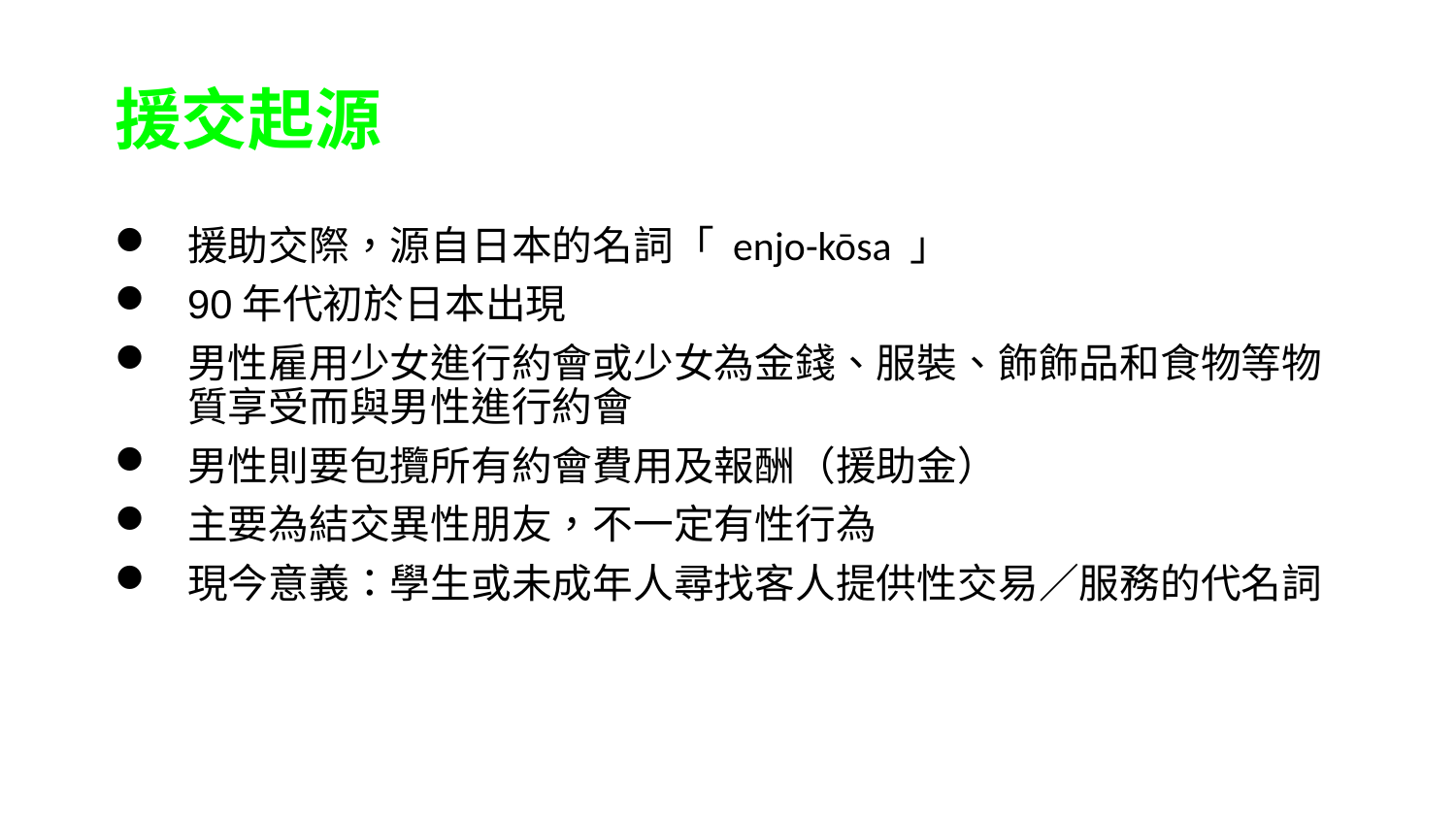

# 援交起源
援助交際，源自日本的名詞「 enjo-kōsa 」
90年代初於日本出現
男性雇用少女進行約會或少女為金錢、服裝、飾飾品和食物等物質享受而與男性進行約會
男性則要包攬所有約會費用及報酬（援助金）
主要為結交異性朋友，不一定有性行為
現今意義：學生或未成年人尋找客人提供性交易／服務的代名詞